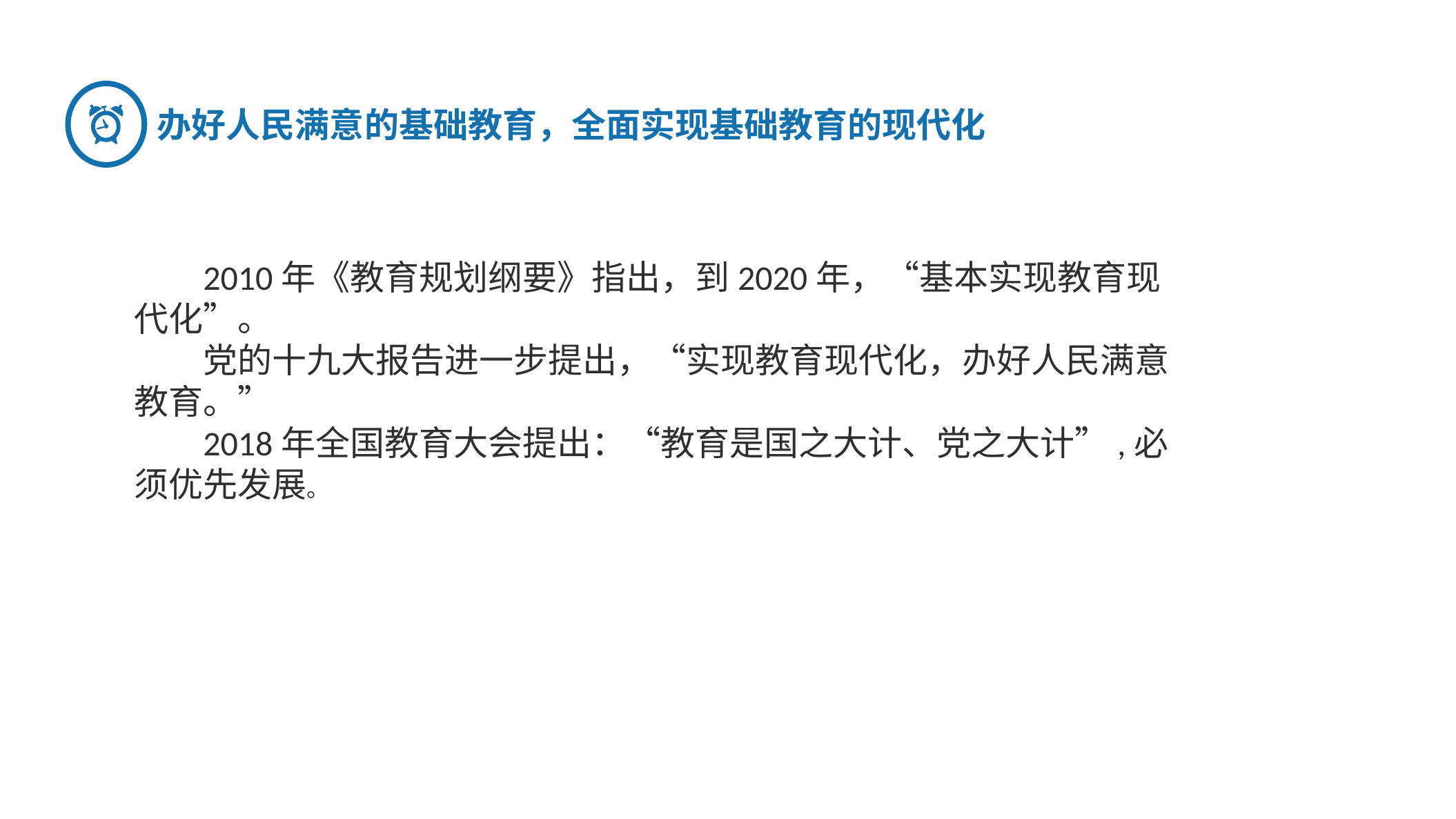

办好人民满意的基础教育，全面实现基础教育的现代化

2010年《教育规划纲要》指出，到2020年，“基本实现教育现代化”。
党的十九大报告进一步提出，“实现教育现代化，办好人民满意教育。”
2018年全国教育大会提出：“教育是国之大计、党之大计”,必须优先发展。